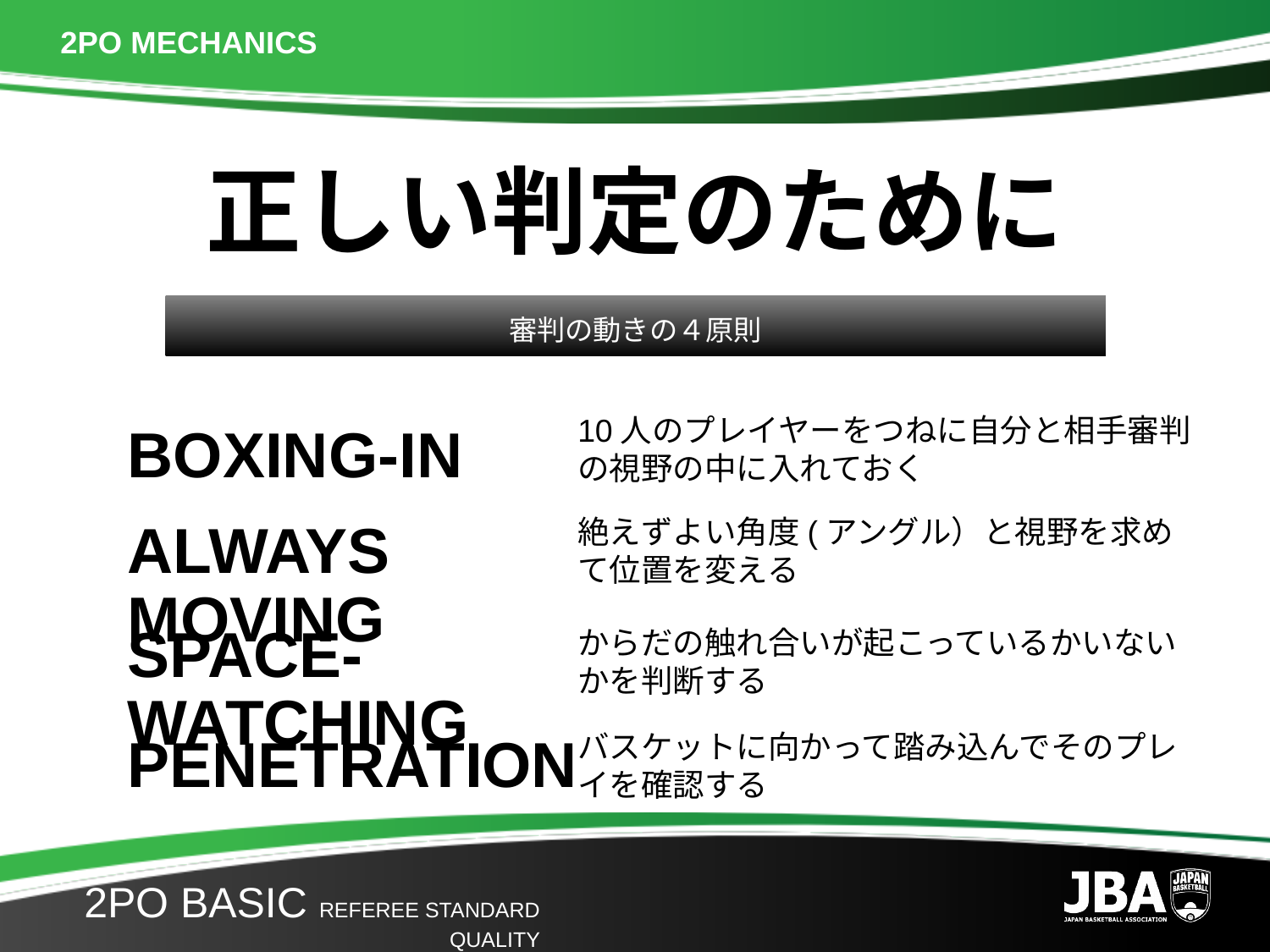

# 2PO MECHANICS
正しい判定のために
審判の動きの４原則
10人のプレイヤーをつねに自分と相手審判の視野の中に入れておく
BOXING-IN
絶えずよい角度(アングル）と視野を求めて位置を変える
ALWAYS MOVING
SPACE-WATCHING
からだの触れ合いが起こっているかいないかを判断する
バスケットに向かって踏み込んでそのプレイを確認する
PENETRATION